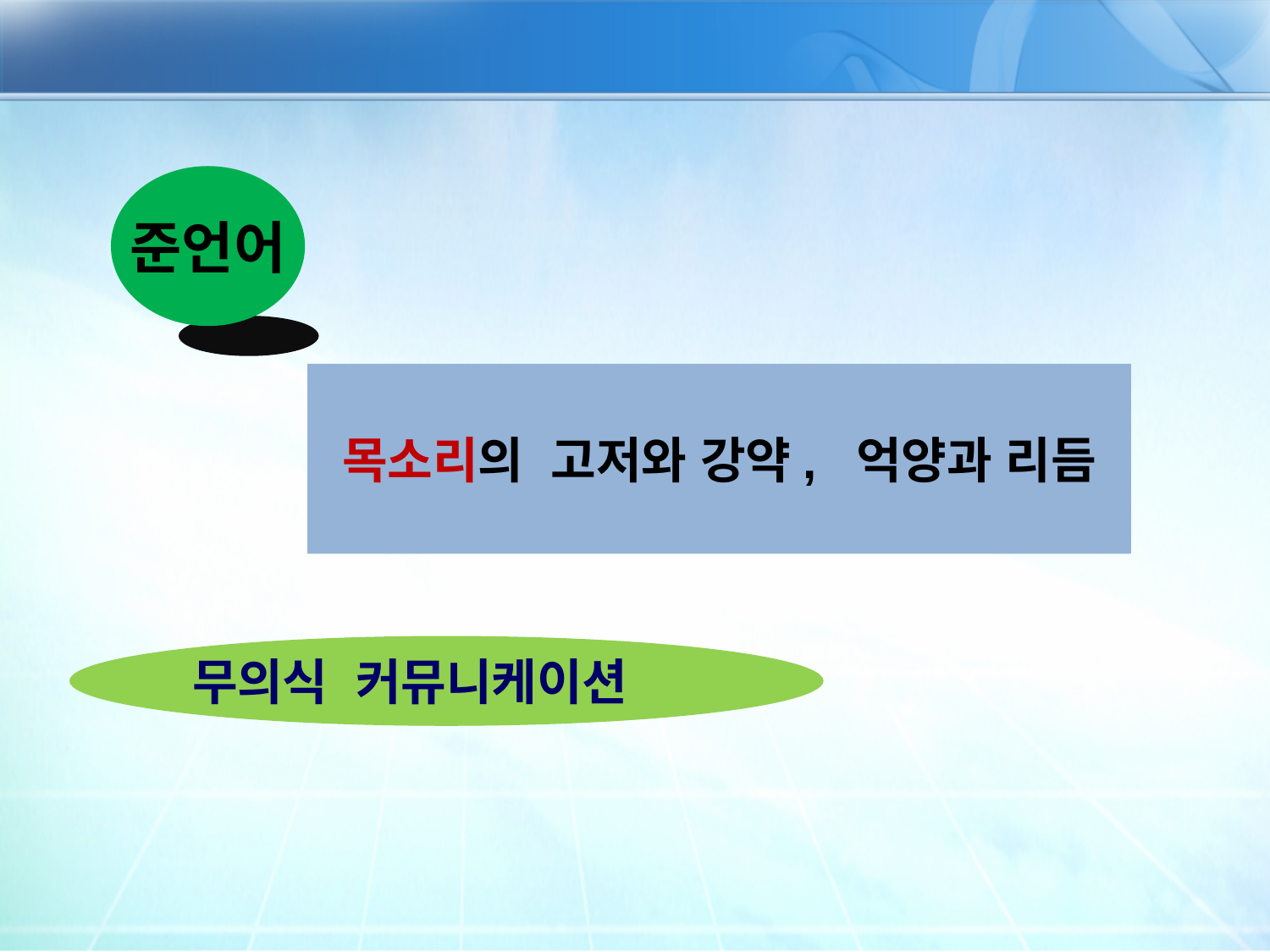

준언어

목소리의  고저와 강약,  억양과 리듬

무의식  커뮤니케이션